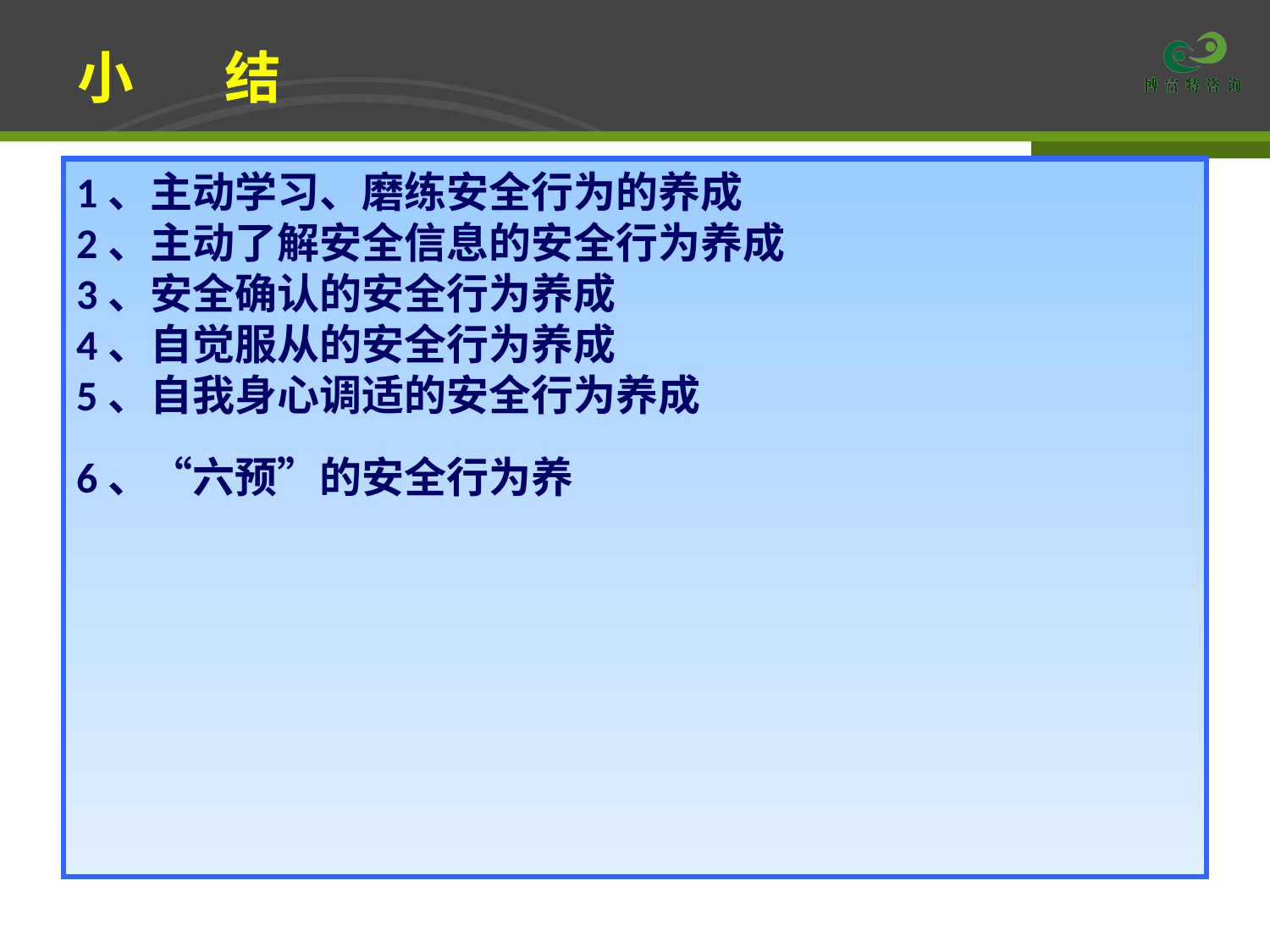

# 小       结
1、主动学习、磨练安全行为的养成
2、主动了解安全信息的安全行为养成
3、安全确认的安全行为养成
4、自觉服从的安全行为养成
5、自我身心调适的安全行为养成
6、“六预”的安全行为养
88